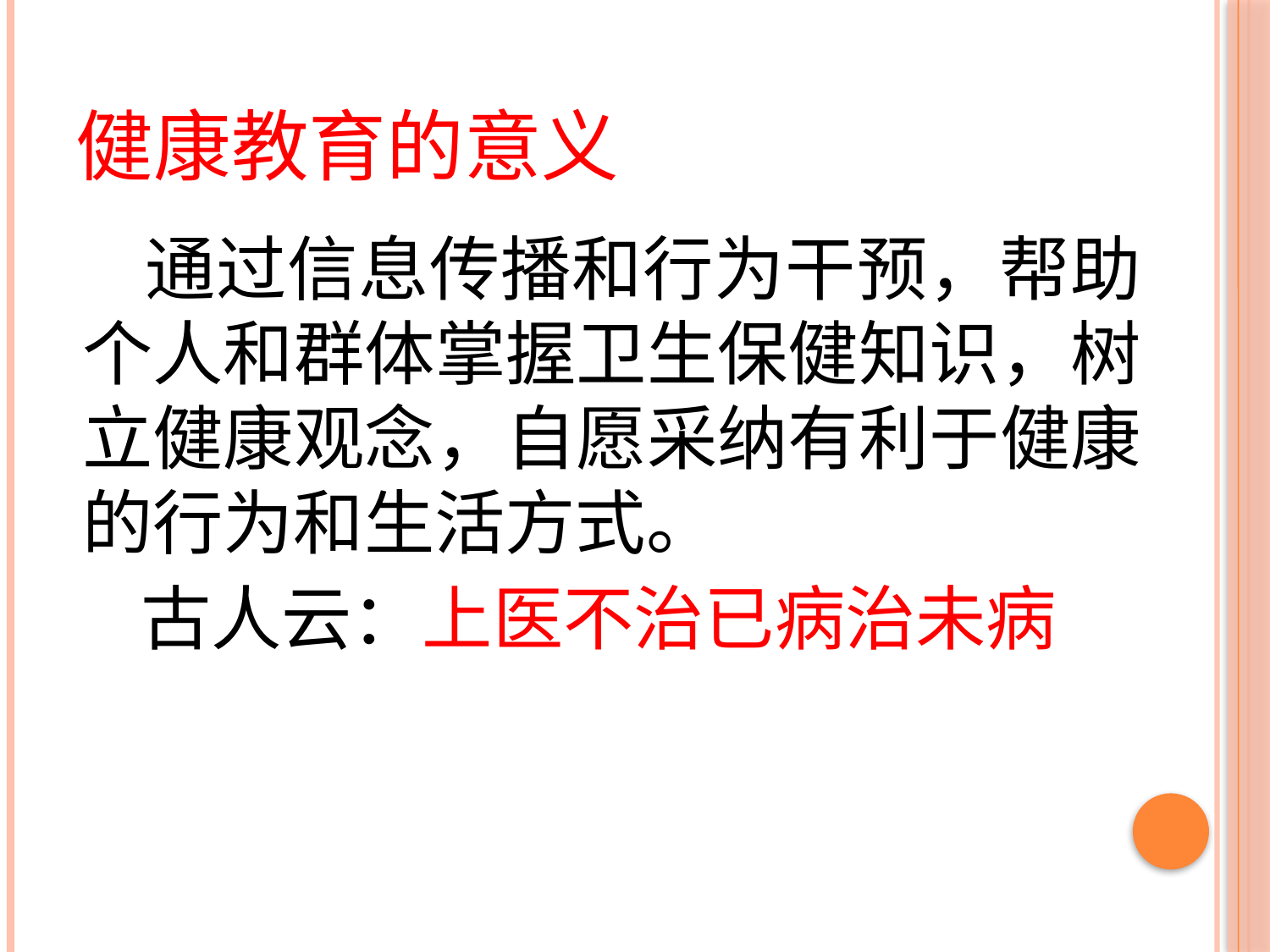

# 健康教育的意义
     通过信息传播和行为干预，帮助个人和群体掌握卫生保健知识，树立健康观念，自愿采纳有利于健康的行为和生活方式。
     古人云：上医不治已病治未病